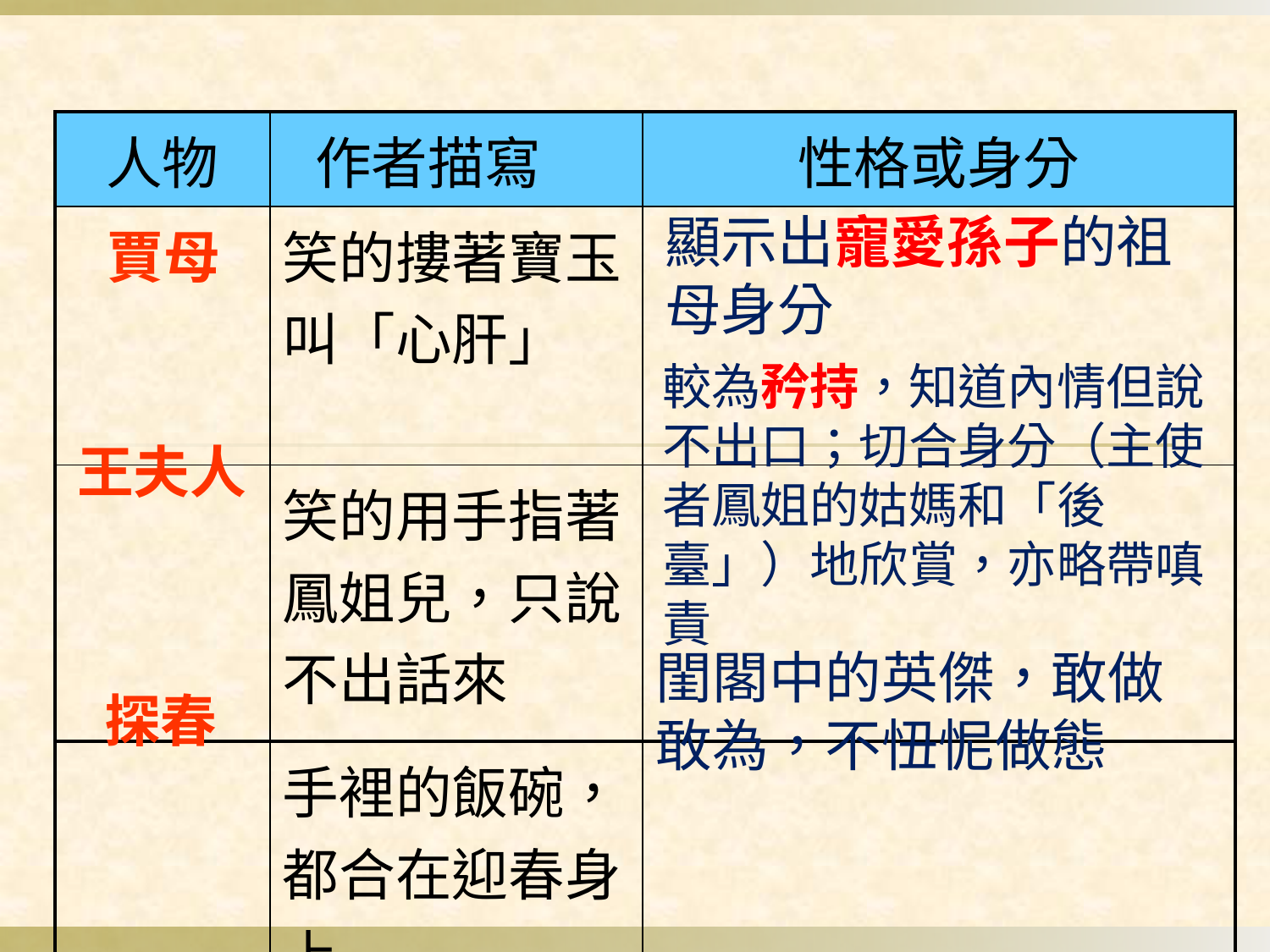

| 人物 | 作者描寫 | 性格或身分 |
| --- | --- | --- |
|  | 笑的摟著寶玉叫「心肝」 |  |
|  | 笑的用手指著鳳姐兒，只說不出話來 |  |
|  | 手裡的飯碗，都合在迎春身上 |  |
顯示出寵愛孫子的祖母身分
賈母
較為矜持，知道內情但說不出口；切合身分（主使者鳳姐的姑媽和「後臺」）地欣賞，亦略帶嗔責
王夫人
閨閣中的英傑，敢做敢為，不忸怩做態
探春